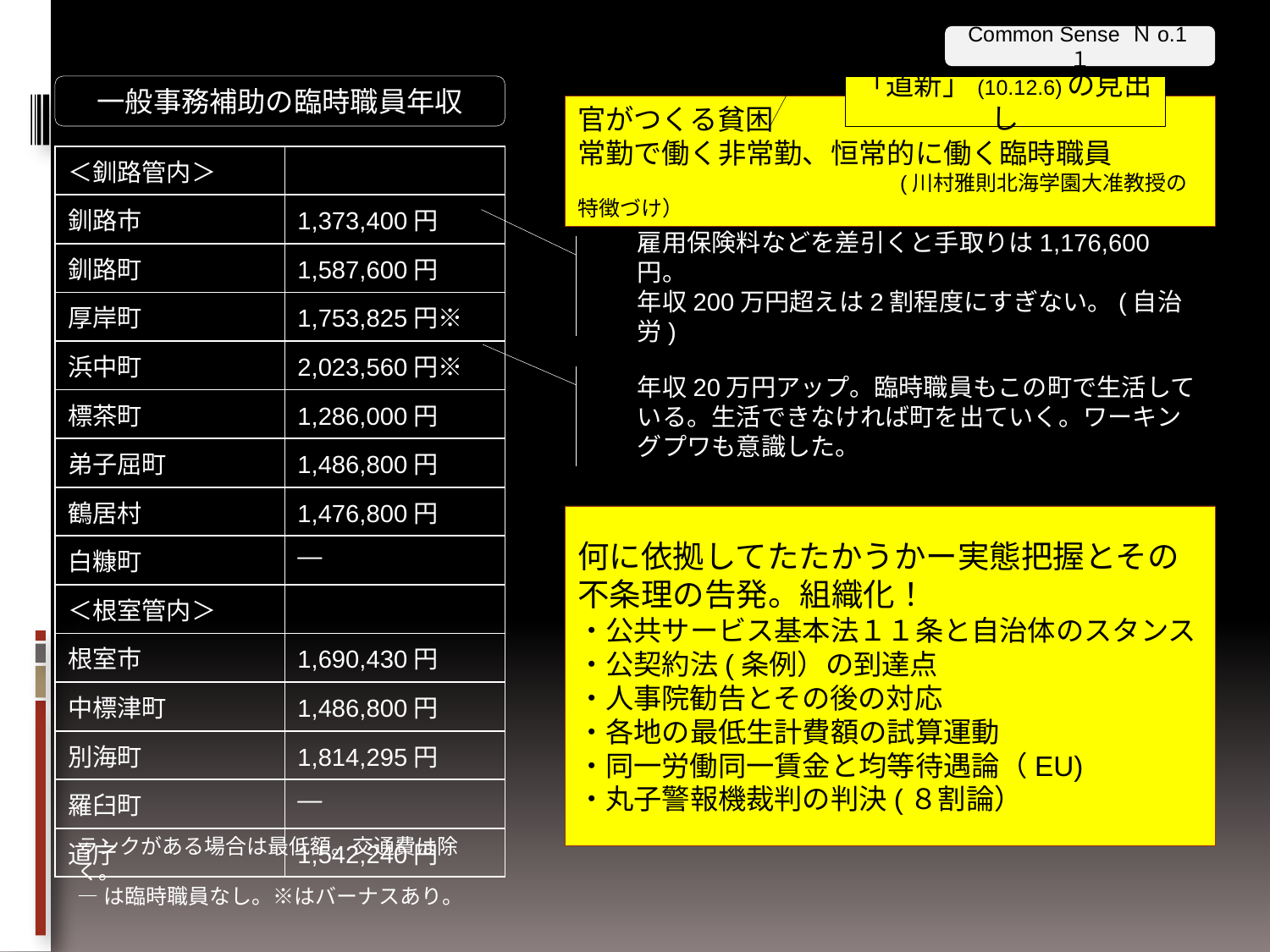

#
Common Sense Ｎo.1１

一般事務補助の臨時職員年収
「道新」(10.12.6)の見出し
官がつくる貧困
常勤で働く非常勤、恒常的に働く臨時職員
　　　　　　　　　　　　　　　(川村雅則北海学園大准教授の特徴づけ）
| ＜釧路管内＞ |  |
| --- | --- |
| 釧路市 | 1,373,400円 |
| 釧路町 | 1,587,600円 |
| 厚岸町 | 1,753,825円※ |
| 浜中町 | 2,023,560円※ |
| 標茶町 | 1,286,000円 |
| 弟子屈町 | 1,486,800円 |
| 鶴居村 | 1,476,800円 |
| 白糠町 | ― |
| ＜根室管内＞ |  |
| 根室市 | 1,690,430円 |
| 中標津町 | 1,486,800円 |
| 別海町 | 1,814,295円 |
| 羅臼町 | ― |
| 道庁 | 1,542,240円 |

雇用保険料などを差引くと手取りは1,176,600円。
年収200万円超えは2割程度にすぎない。(自治労)
年収20万円アップ。臨時職員もこの町で生活している。生活できなければ町を出ていく。ワーキングプワも意識した。
何に依拠してたたかうかー実態把握とその不条理の告発。組織化！
・公共サービス基本法１１条と自治体のスタンス
・公契約法(条例）の到達点
・人事院勧告とその後の対応
・各地の最低生計費額の試算運動
・同一労働同一賃金と均等待遇論（EU)
・丸子警報機裁判の判決(８割論）
ランクがある場合は最低額。交通費は除く。
―は臨時職員なし。※はバーナスあり。